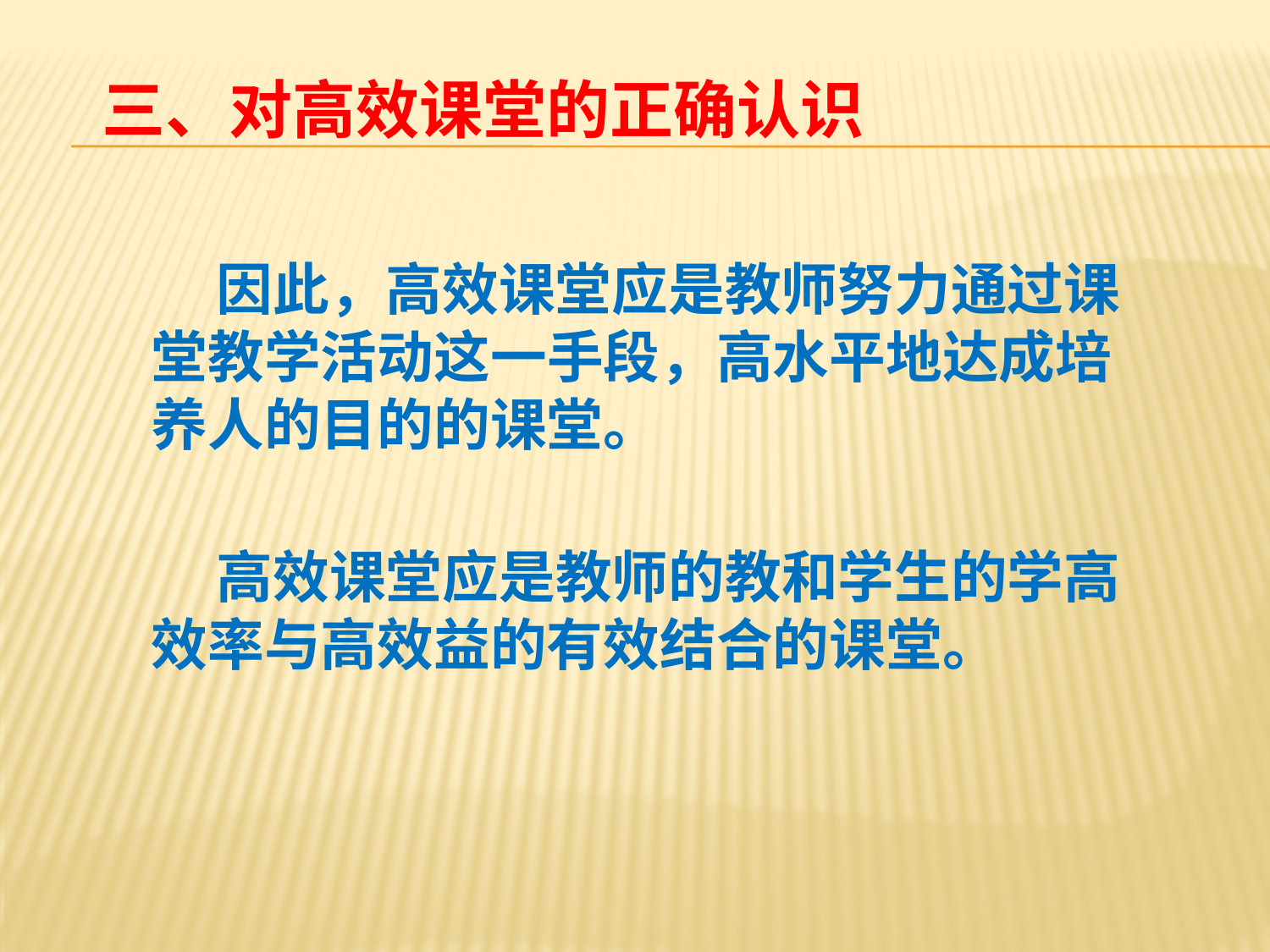

# 三、对高效课堂的正确认识
    因此，高效课堂应是教师努力通过课堂教学活动这一手段，高水平地达成培养人的目的的课堂。
    高效课堂应是教师的教和学生的学高效率与高效益的有效结合的课堂。